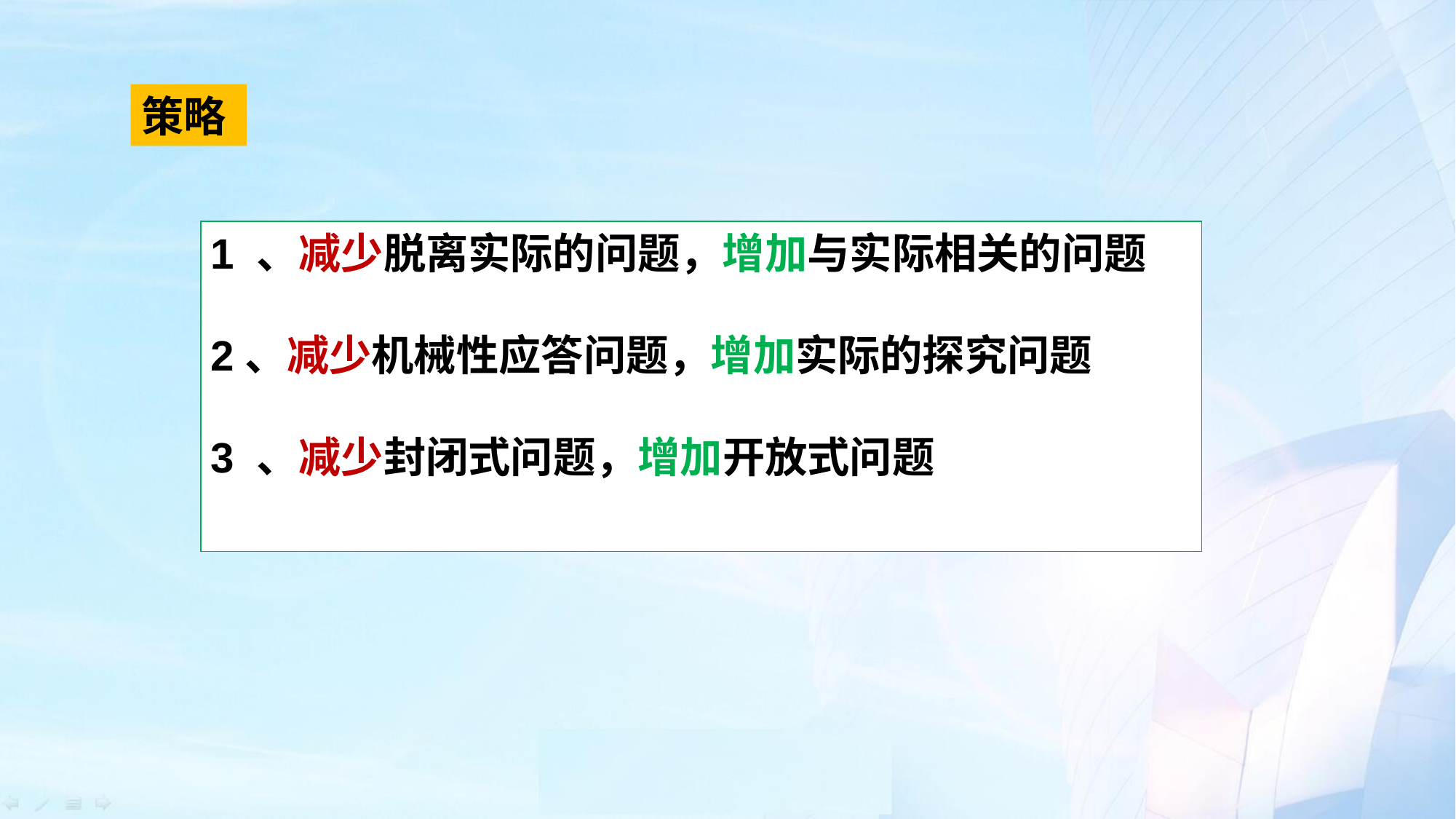

策略
1 、减少脱离实际的问题，增加与实际相关的问题

2、减少机械性应答问题，增加实际的探究问题

3 、减少封闭式问题，增加开放式问题

55